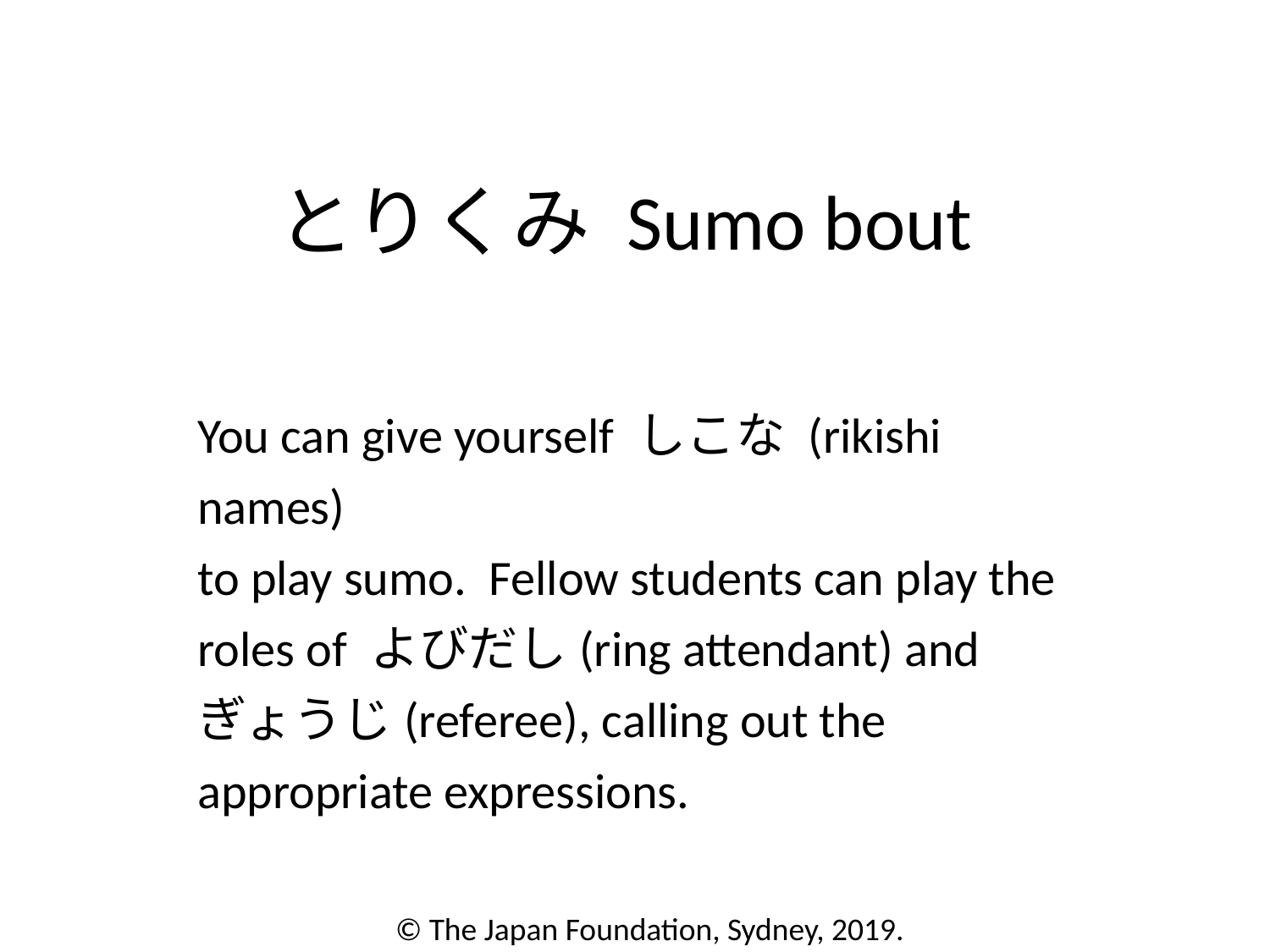

とりくみ Sumo bout
You can give yourself しこな (rikishi names)
to play sumo.  Fellow students can play the roles of よびだし(ring attendant) and ぎょうじ(referee), calling out the appropriate expressions.
© The Japan Foundation, Sydney, 2019.